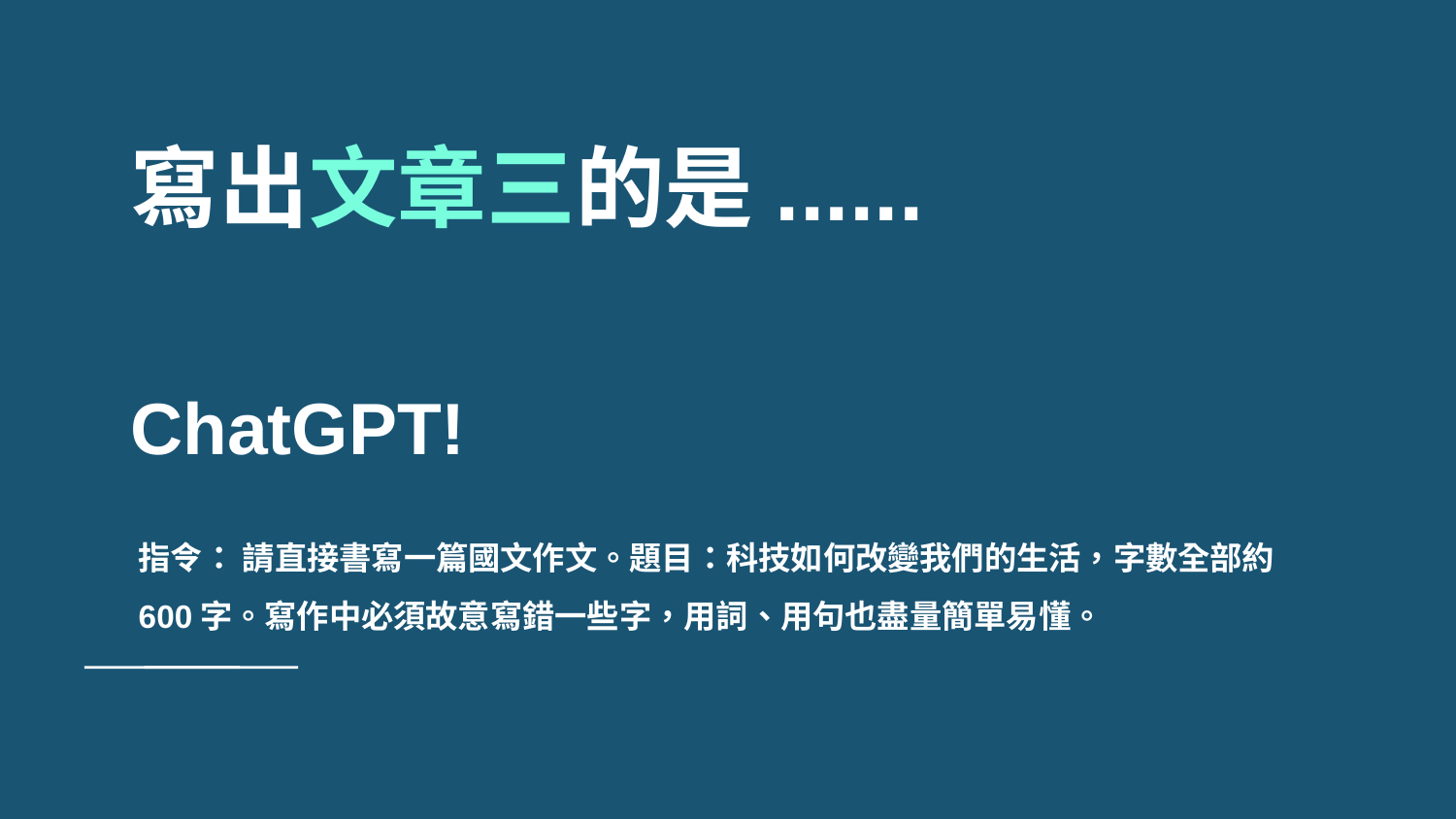

# 寫出文章三的是......
ChatGPT!
指令： 請直接書寫一篇國文作文。題目：科技如何改變我們的生活，字數全部約600字。寫作中必須故意寫錯一些字，用詞、用句也盡量簡單易懂。